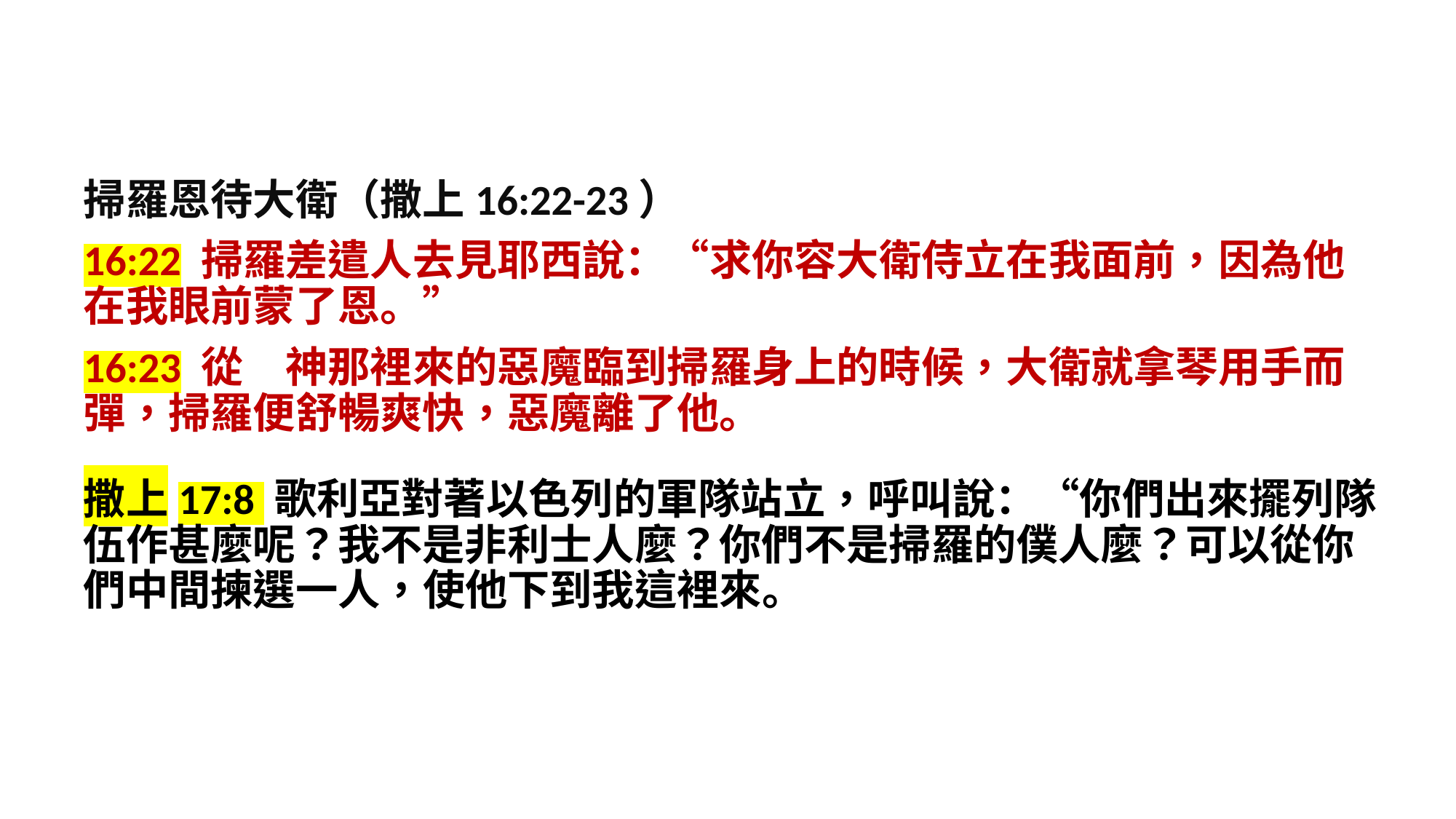

掃羅恩待大衛（撒上16:22-23）
16:22 掃羅差遣人去見耶西說：“求你容大衛侍立在我面前，因為他在我眼前蒙了恩。”
16:23 從　神那裡來的惡魔臨到掃羅身上的時候，大衛就拿琴用手而彈，掃羅便舒暢爽快，惡魔離了他。

撒上17:8 歌利亞對著以色列的軍隊站立，呼叫說：“你們出來擺列隊伍作甚麼呢？我不是非利士人麼？你們不是掃羅的僕人麼？可以從你們中間揀選一人，使他下到我這裡來。